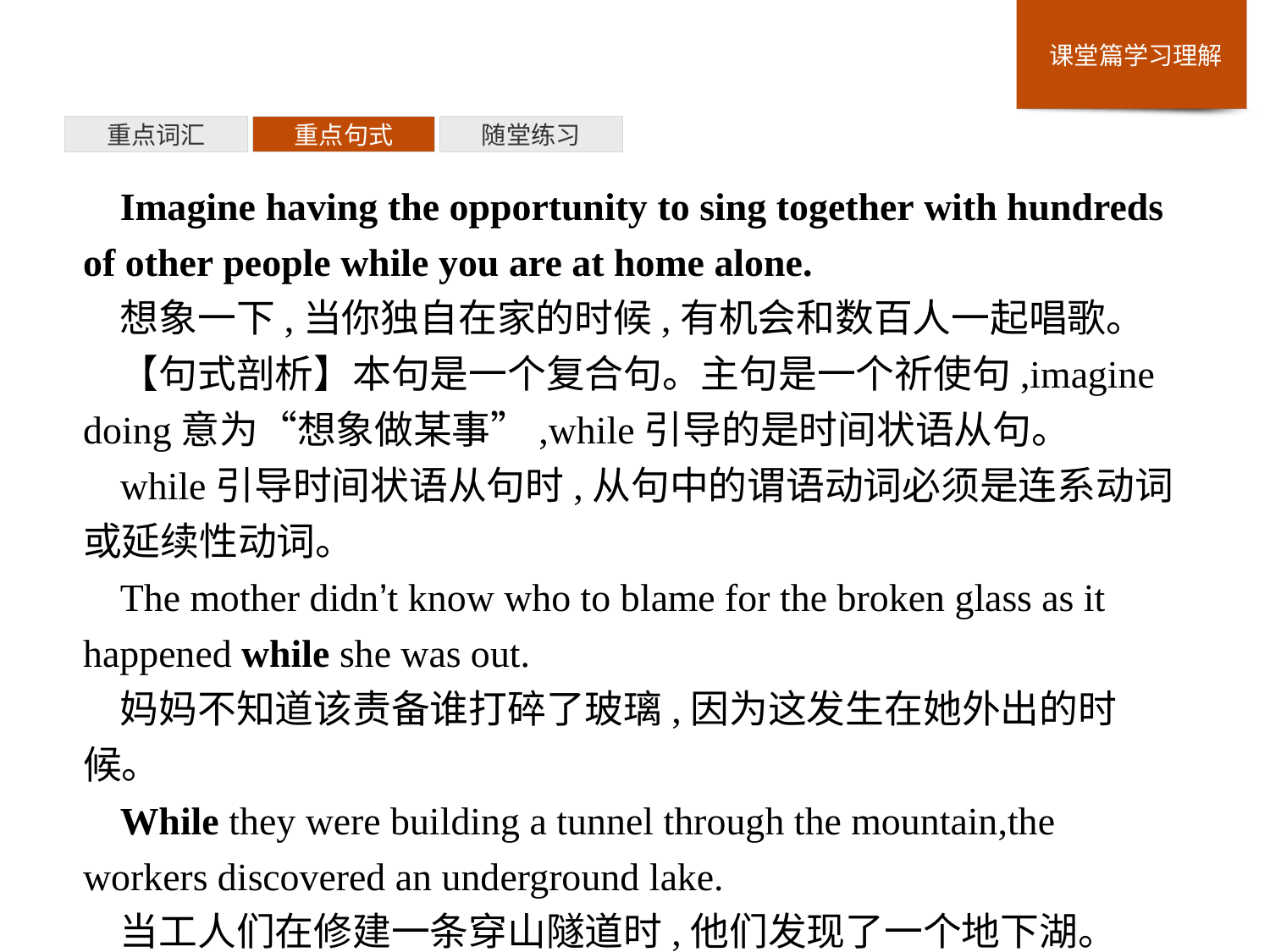

重点词汇
重点句式
随堂练习
Imagine having the opportunity to sing together with hundreds of other people while you are at home alone.
想象一下,当你独自在家的时候,有机会和数百人一起唱歌。
【句式剖析】本句是一个复合句。主句是一个祈使句,imagine doing意为“想象做某事”,while引导的是时间状语从句。
while引导时间状语从句时,从句中的谓语动词必须是连系动词或延续性动词。
The mother didn’t know who to blame for the broken glass as it happened while she was out.
妈妈不知道该责备谁打碎了玻璃,因为这发生在她外出的时候。
While they were building a tunnel through the mountain,the workers discovered an underground lake.
当工人们在修建一条穿山隧道时,他们发现了一个地下湖。